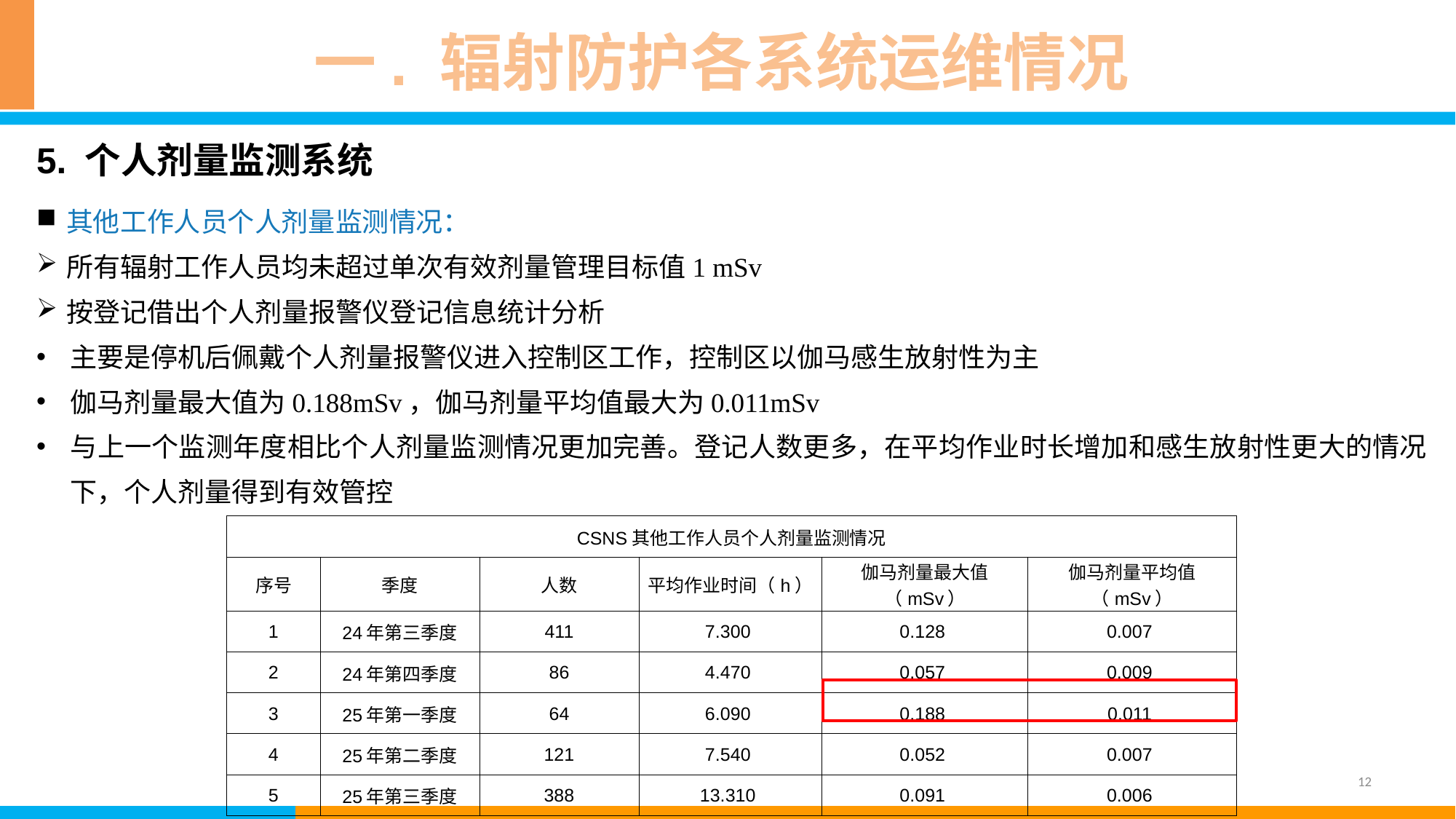

# 一. 辐射防护各系统运维情况
5. 个人剂量监测系统
其他工作人员个人剂量监测情况：
所有辐射工作人员均未超过单次有效剂量管理目标值1 mSv
按登记借出个人剂量报警仪登记信息统计分析
主要是停机后佩戴个人剂量报警仪进入控制区工作，控制区以伽马感生放射性为主
伽马剂量最大值为0.188mSv，伽马剂量平均值最大为0.011mSv
与上一个监测年度相比个人剂量监测情况更加完善。登记人数更多，在平均作业时长增加和感生放射性更大的情况下，个人剂量得到有效管控
| CSNS其他工作人员个人剂量监测情况 |  |  |  |  |  |
| --- | --- | --- | --- | --- | --- |
| 序号 | 季度 | 人数 | 平均作业时间（h） | 伽马剂量最大值（mSv） | 伽马剂量平均值（mSv） |
| 1 | 24年第三季度 | 411 | 7.300 | 0.128 | 0.007 |
| 2 | 24年第四季度 | 86 | 4.470 | 0.057 | 0.009 |
| 3 | 25年第一季度 | 64 | 6.090 | 0.188 | 0.011 |
| 4 | 25年第二季度 | 121 | 7.540 | 0.052 | 0.007 |
| 5 | 25年第三季度 | 388 | 13.310 | 0.091 | 0.006 |

12